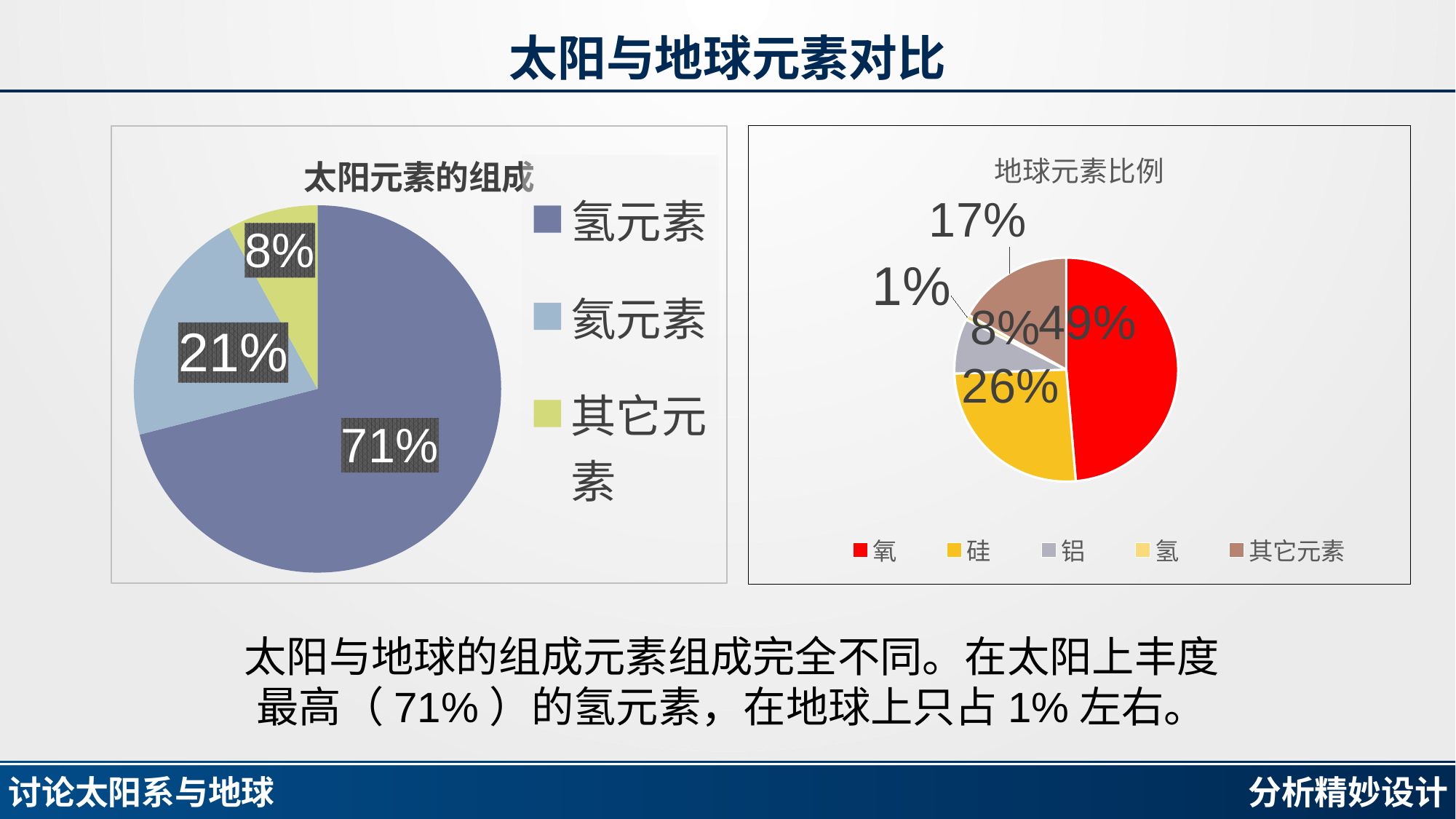

# 太阳与地球元素对比

### Chart:

| Category | 太阳元素的组成 |
|---|---|
| 氢元素 | 0.71 |
| 氦元素 | 0.21 |
| 其它元素 | 0.08 |

### Chart:

| Category | 地球元素比例 |
|---|---|
| 氧 | 0.49 |
| 硅 | 0.26 |
| 铝 | 0.08 |
| 氢 | 0.0076 |
| 其它元素 | 0.17 |

### Chart

| Category |
|---|
太阳与地球的组成元素组成完全不同。在太阳上丰度最高（71%）的氢元素，在地球上只占1%左右。